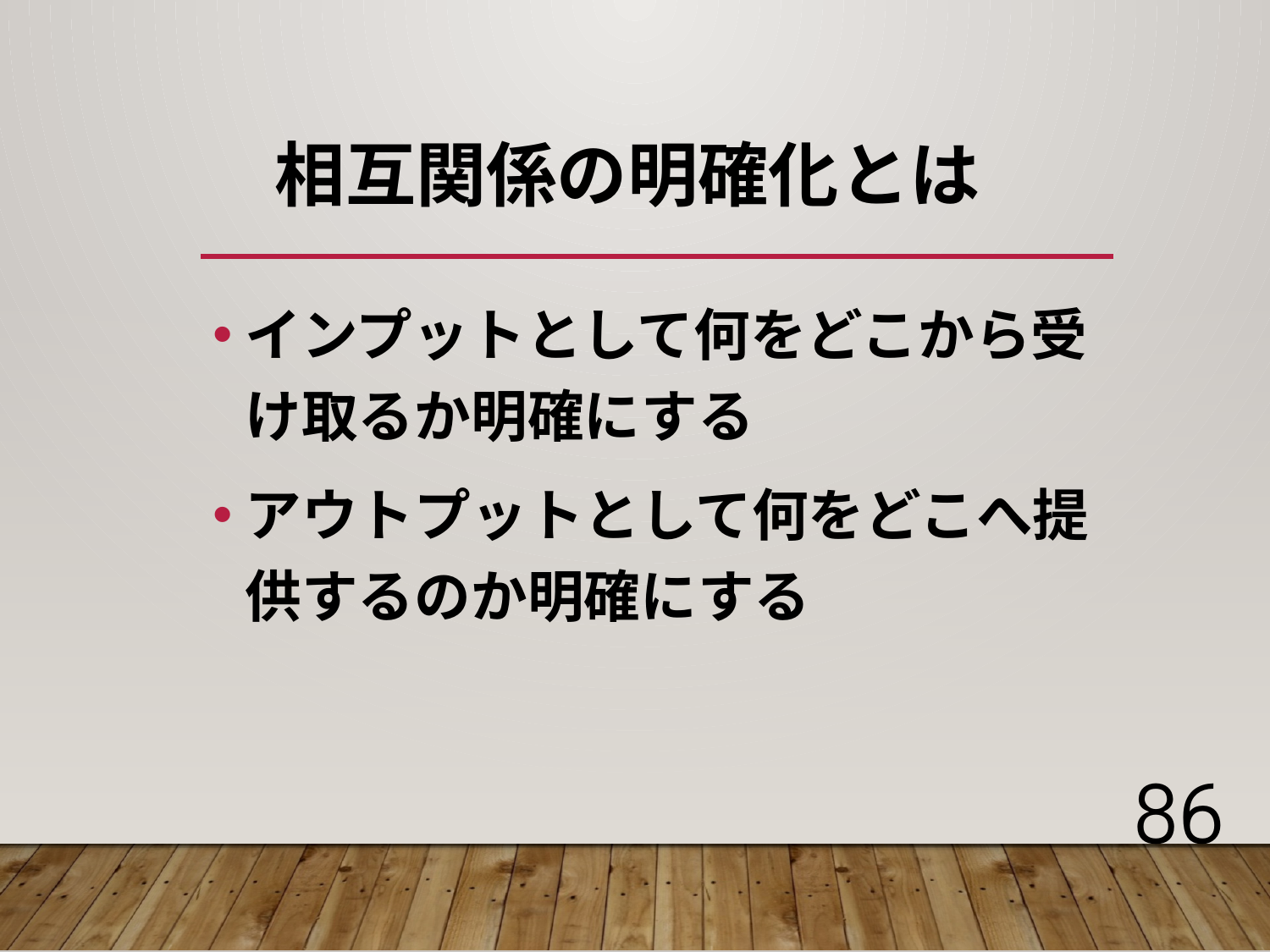

# 相互関係の明確化とは
インプットとして何をどこから受け取るか明確にする
アウトプットとして何をどこへ提供するのか明確にする

86